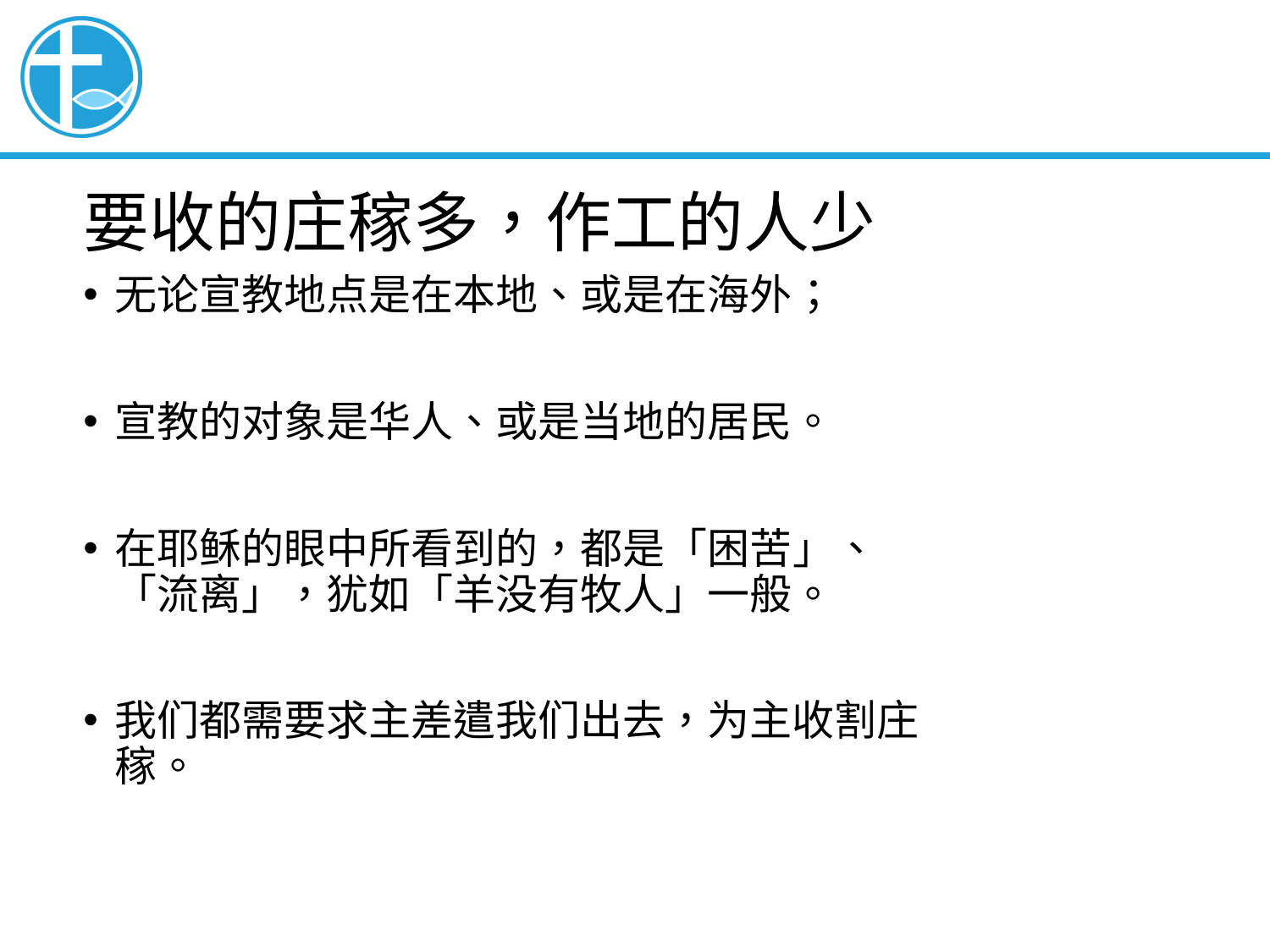

# 要收的庄稼多，作工的人少
无论宣教地点是在本地、或是在海外；

宣教的对象是华人、或是当地的居民。

在耶稣的眼中所看到的，都是「困苦」、「流离」，犹如「羊没有牧人」一般。

我们都需要求主差遣我们出去，为主收割庄稼。